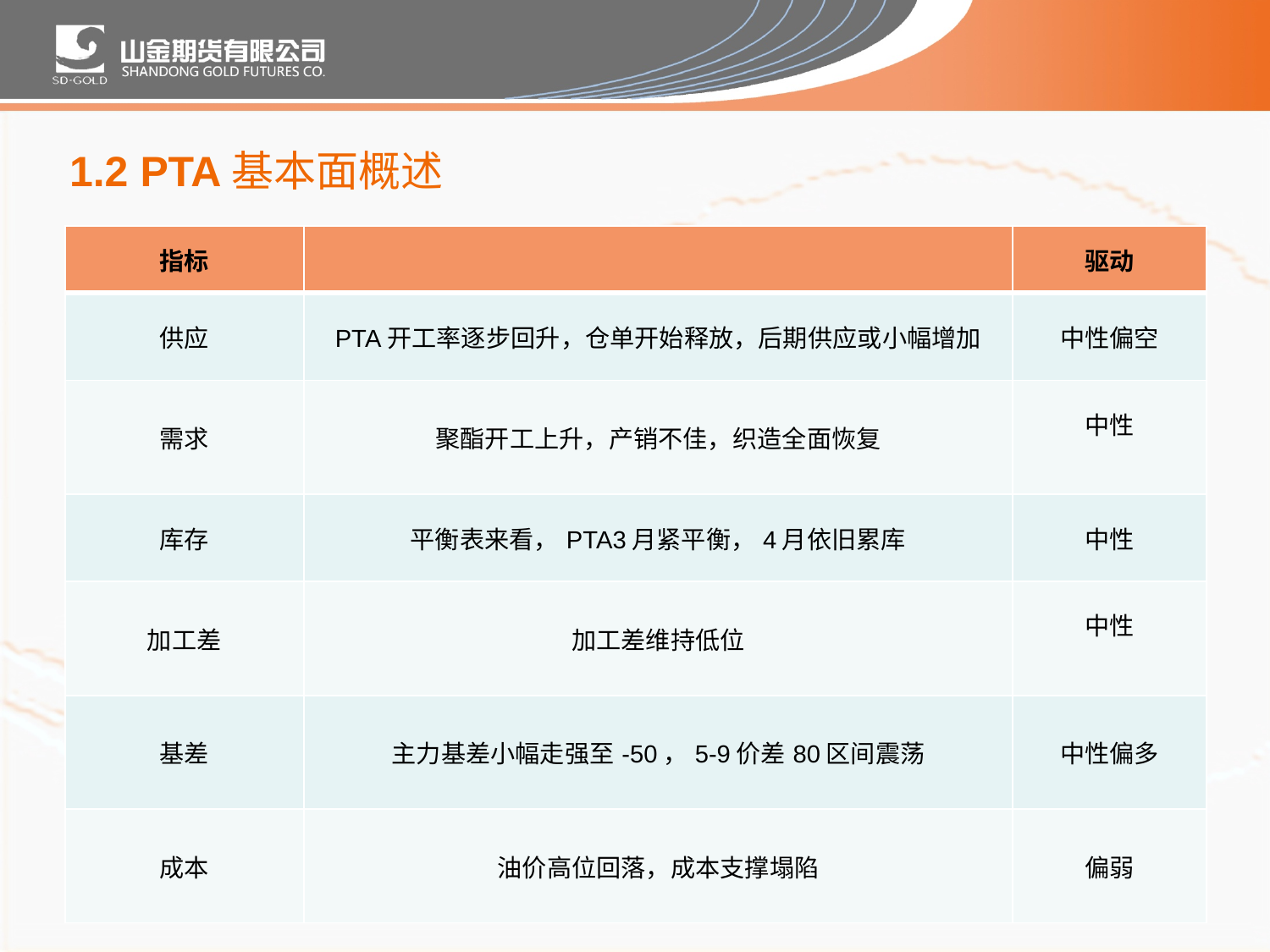

# 1.2 PTA基本面概述
| 指标 |  | 驱动 |
| --- | --- | --- |
| 供应 | PTA开工率逐步回升，仓单开始释放，后期供应或小幅增加 | 中性偏空 |
| 需求 | 聚酯开工上升，产销不佳，织造全面恢复 | 中性 |
| 库存 | 平衡表来看，PTA3月紧平衡，4月依旧累库 | 中性 |
| 加工差 | 加工差维持低位 | 中性 |
| 基差 | 主力基差小幅走强至-50，5-9价差80区间震荡 | 中性偏多 |
| 成本 | 油价高位回落，成本支撑塌陷 | 偏弱 |